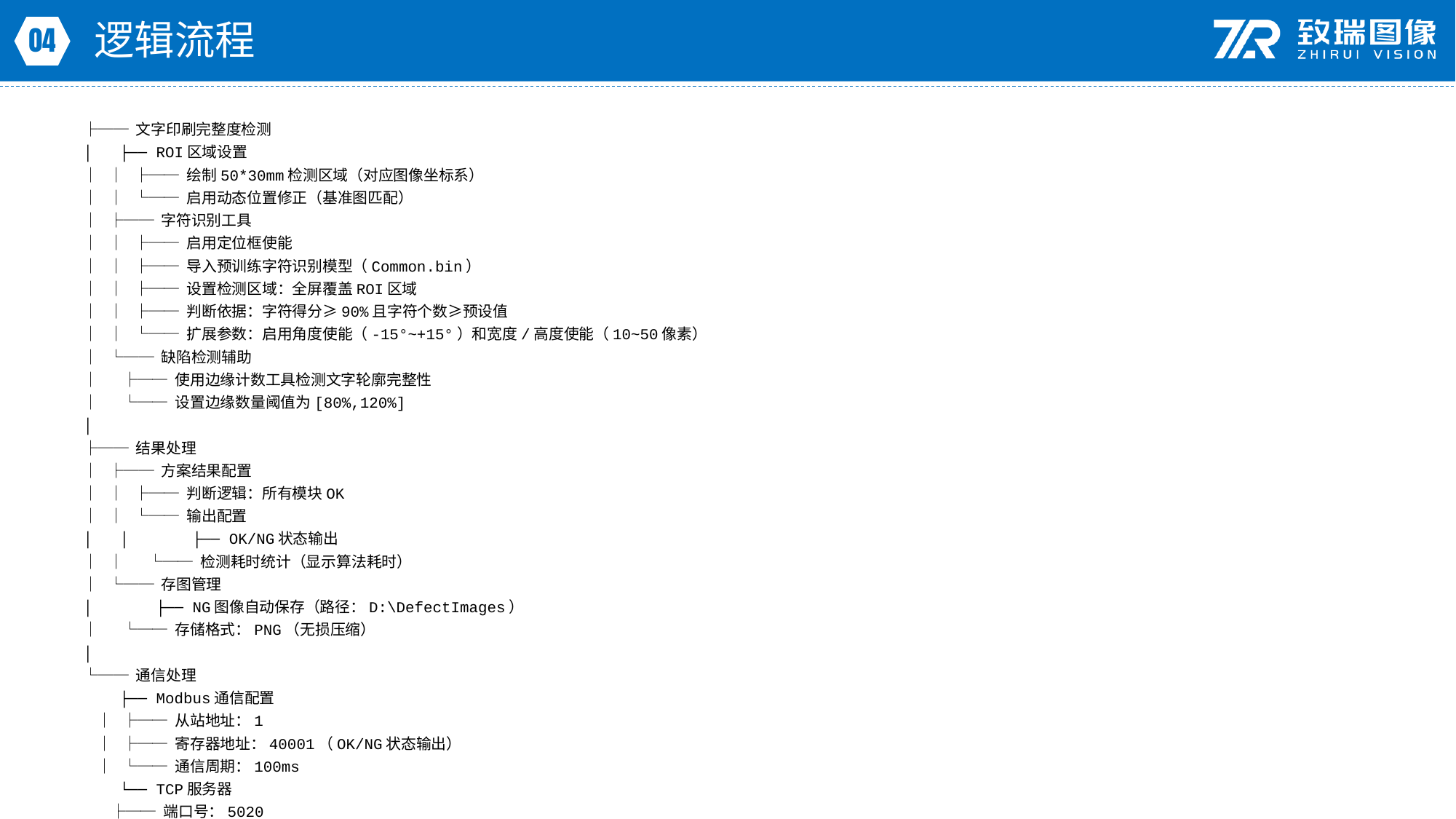

逻辑流程
04

├── 文字印刷完整度检测
│   ├── ROI区域设置
│   │   ├── 绘制50*30mm检测区域（对应图像坐标系）
│   │   └── 启用动态位置修正（基准图匹配）
│   ├── 字符识别工具
│   │   ├── 启用定位框使能
│   │   ├── 导入预训练字符识别模型（Common.bin）
│   │   ├── 设置检测区域：全屏覆盖ROI区域
│   │   ├── 判断依据：字符得分≥90%且字符个数≥预设值
│   │   └── 扩展参数：启用角度使能（-15°~+15°）和宽度/高度使能（10~50像素）
│   └── 缺陷检测辅助
│       ├── 使用边缘计数工具检测文字轮廓完整性
│       └── 设置边缘数量阈值为[80%,120%]
│
├── 结果处理
│   ├── 方案结果配置
│   │   ├── 判断逻辑：所有模块OK
│   │   └── 输出配置
│   │       ├── OK/NG状态输出
│   │       └── 检测耗时统计（显示算法耗时）
│   └── 存图管理
│       ├── NG图像自动保存（路径：D:\DefectImages）
│       └── 存储格式：PNG（无损压缩）
│
└── 通信处理
    ├── Modbus通信配置
    │   ├── 从站地址：1
    │   ├── 寄存器地址：40001（OK/NG状态输出）
    │   └── 通信周期：100ms
    └── TCP服务器
        ├── 端口号：5020
        └── 数据格式：ASCII文本（包含检测结果和时间戳）